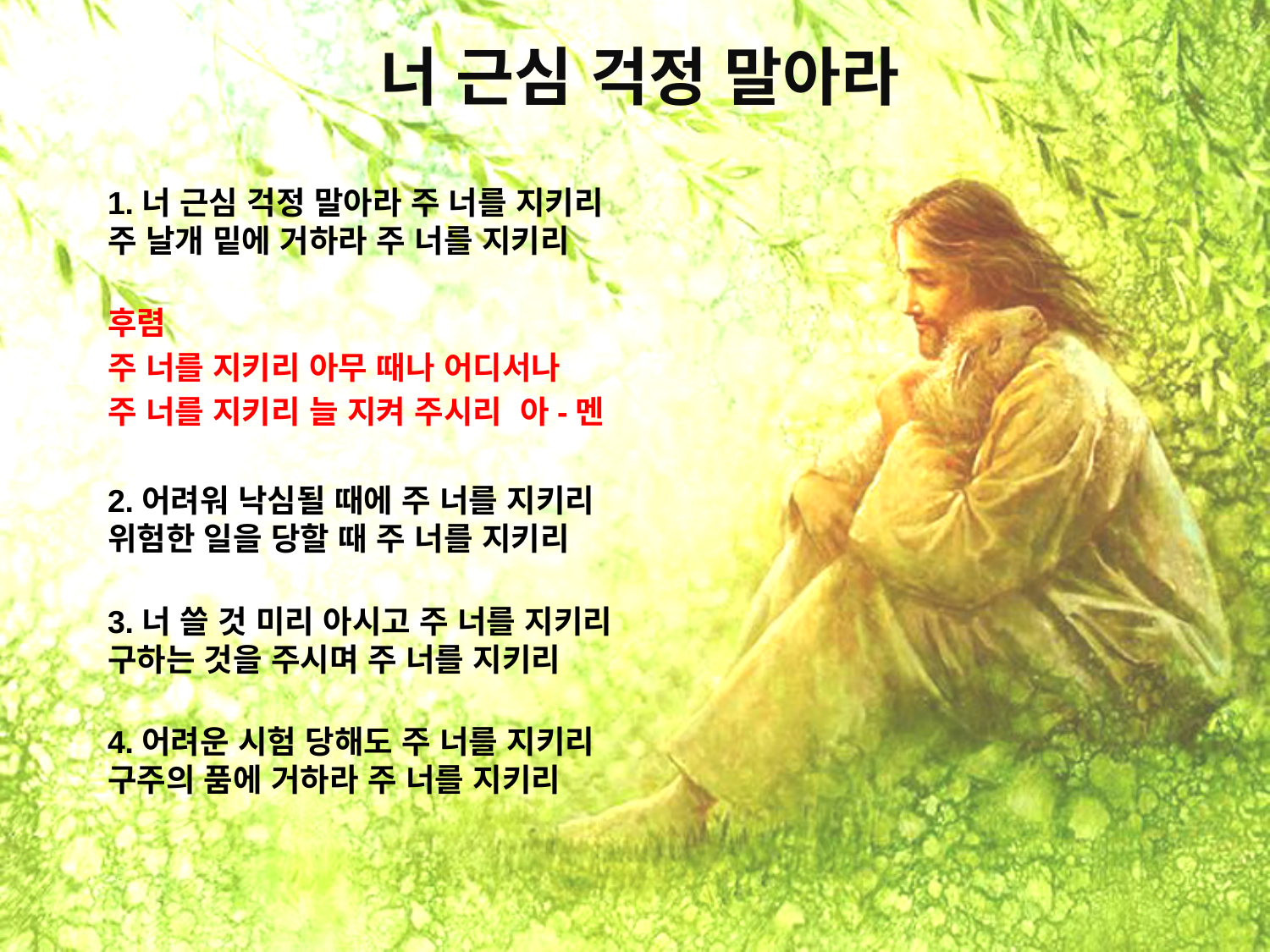

# 너 근심 걱정 말아라
1.너 근심 걱정 말아라 주 너를 지키리
주 날개 밑에 거하라 주 너를 지키리
후렴
주 너를 지키리 아무 때나 어디서나
주 너를 지키리 늘 지켜 주시리  아-멘

2.어려워 낙심될 때에 주 너를 지키리
위험한 일을 당할 때 주 너를 지키리
3.너 쓸 것 미리 아시고 주 너를 지키리
구하는 것을 주시며 주 너를 지키리
4.어려운 시험 당해도 주 너를 지키리
구주의 품에 거하라 주 너를 지키리